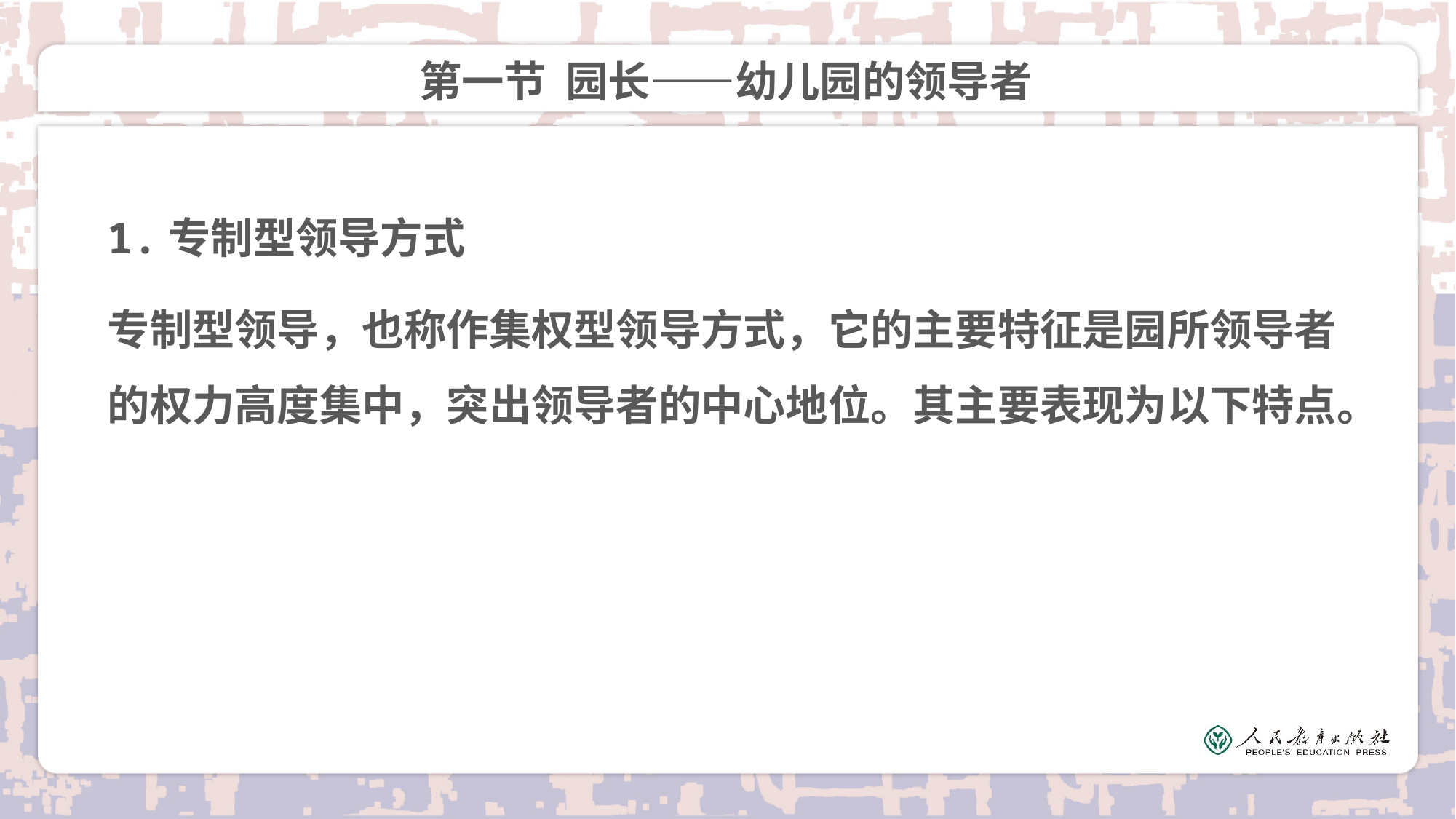

# 第一节  园长——幼儿园的领导者
1.专制型领导方式
专制型领导，也称作集权型领导方式，它的主要特征是园所领导者的权力高度集中，突出领导者的中心地位。其主要表现为以下特点。